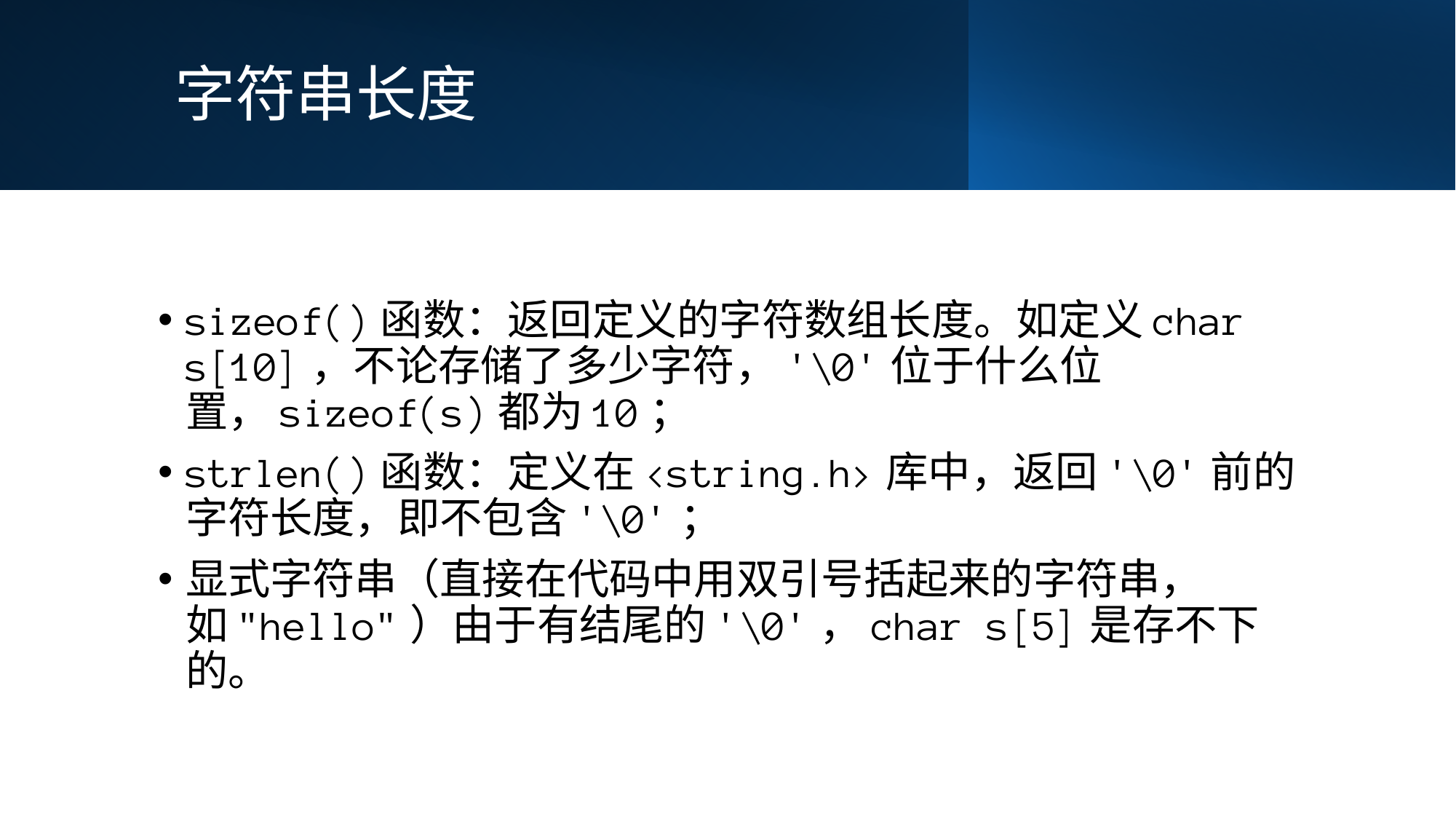

# 字符串长度
sizeof()函数：返回定义的字符数组长度。如定义char s[10]，不论存储了多少字符，'\0'位于什么位置，sizeof(s)都为10；
strlen()函数：定义在<string.h>库中，返回'\0'前的字符长度，即不包含'\0'；
显式字符串（直接在代码中用双引号括起来的字符串，如"hello"）由于有结尾的'\0'，char s[5]是存不下的。